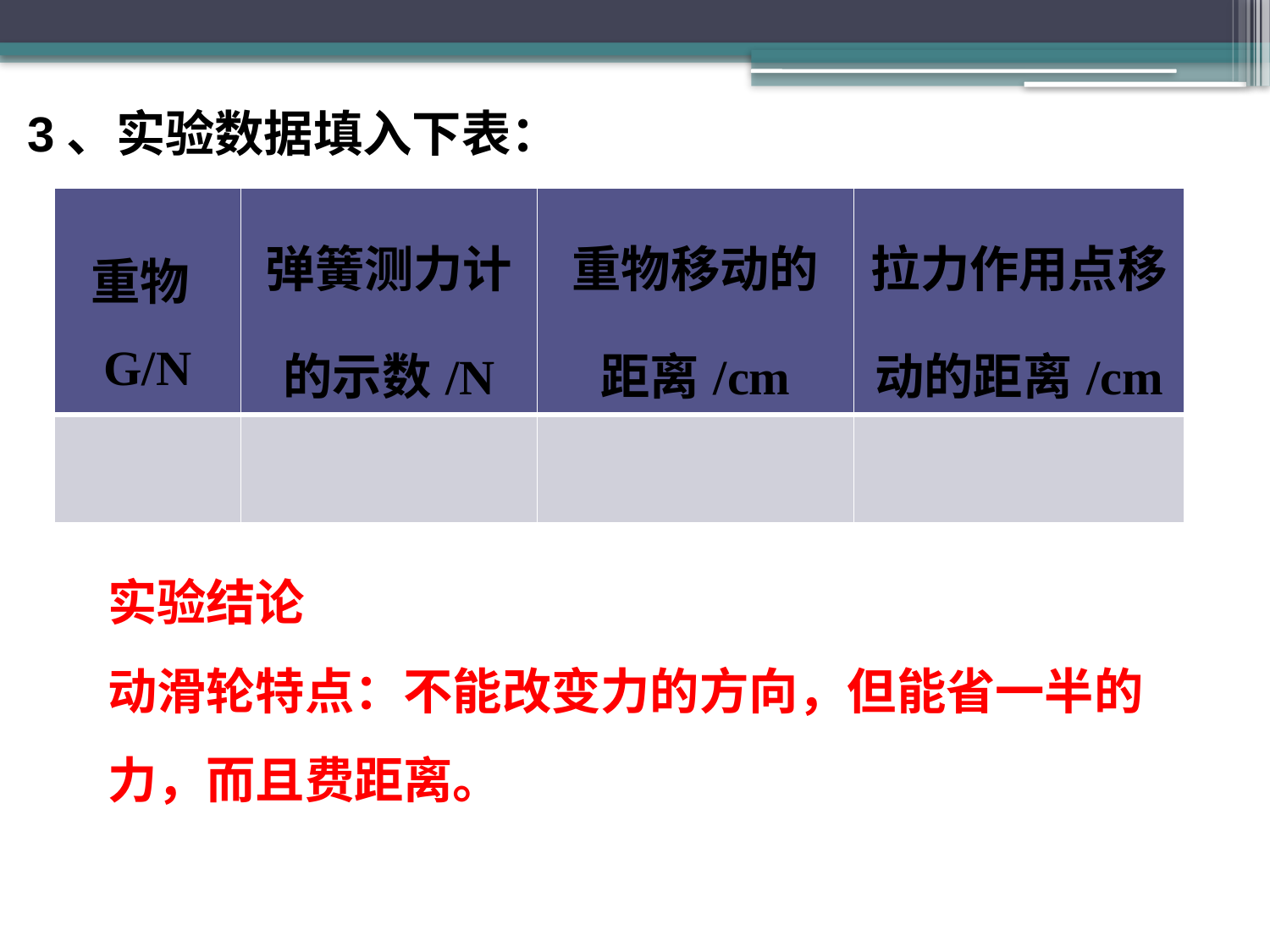

3、实验数据填入下表：
| 重物G/N | 弹簧测力计的示数/N | 重物移动的距离/cm | 拉力作用点移动的距离/cm |
| --- | --- | --- | --- |
|  |  |  |  |
实验结论
动滑轮特点：不能改变力的方向，但能省一半的力，而且费距离。